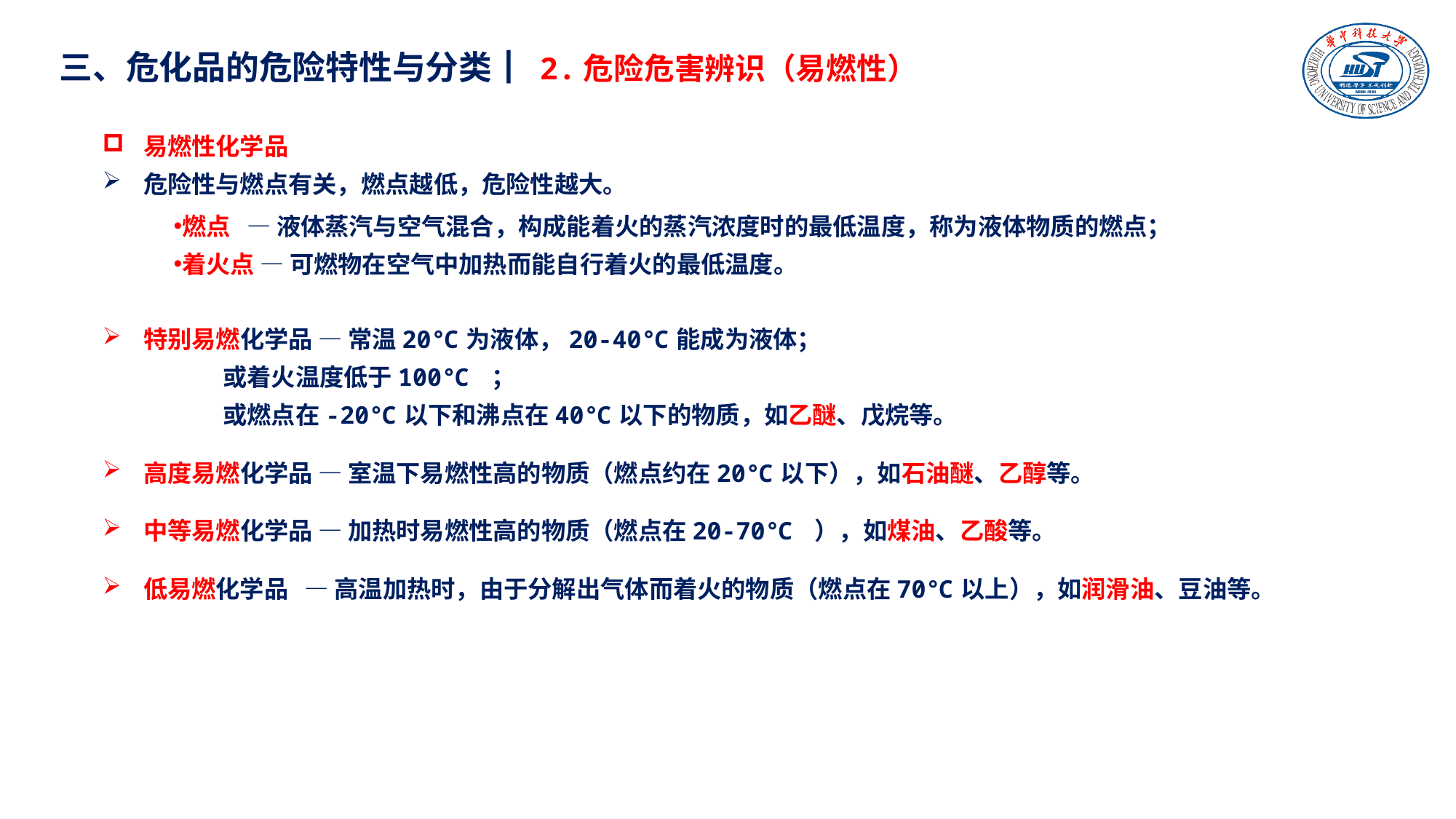

三、危化品的危险特性与分类┃ 2.危险危害辨识（易燃性）
易燃性化学品
危险性与燃点有关，燃点越低，危险性越大。
燃点   — 液体蒸汽与空气混合，构成能着火的蒸汽浓度时的最低温度，称为液体物质的燃点；
着火点 — 可燃物在空气中加热而能自行着火的最低温度。

特别易燃化学品 — 常温20℃为液体，20-40℃能成为液体；
                     或着火温度低于100℃ ；
                     或燃点在-20℃以下和沸点在40℃以下的物质，如乙醚、戊烷等。
高度易燃化学品 — 室温下易燃性高的物质（燃点约在20℃以下），如石油醚、乙醇等。
中等易燃化学品 — 加热时易燃性高的物质（燃点在20-70℃ ），如煤油、乙酸等。
低易燃化学品   — 高温加热时，由于分解出气体而着火的物质（燃点在70℃以上），如润滑油、豆油等。